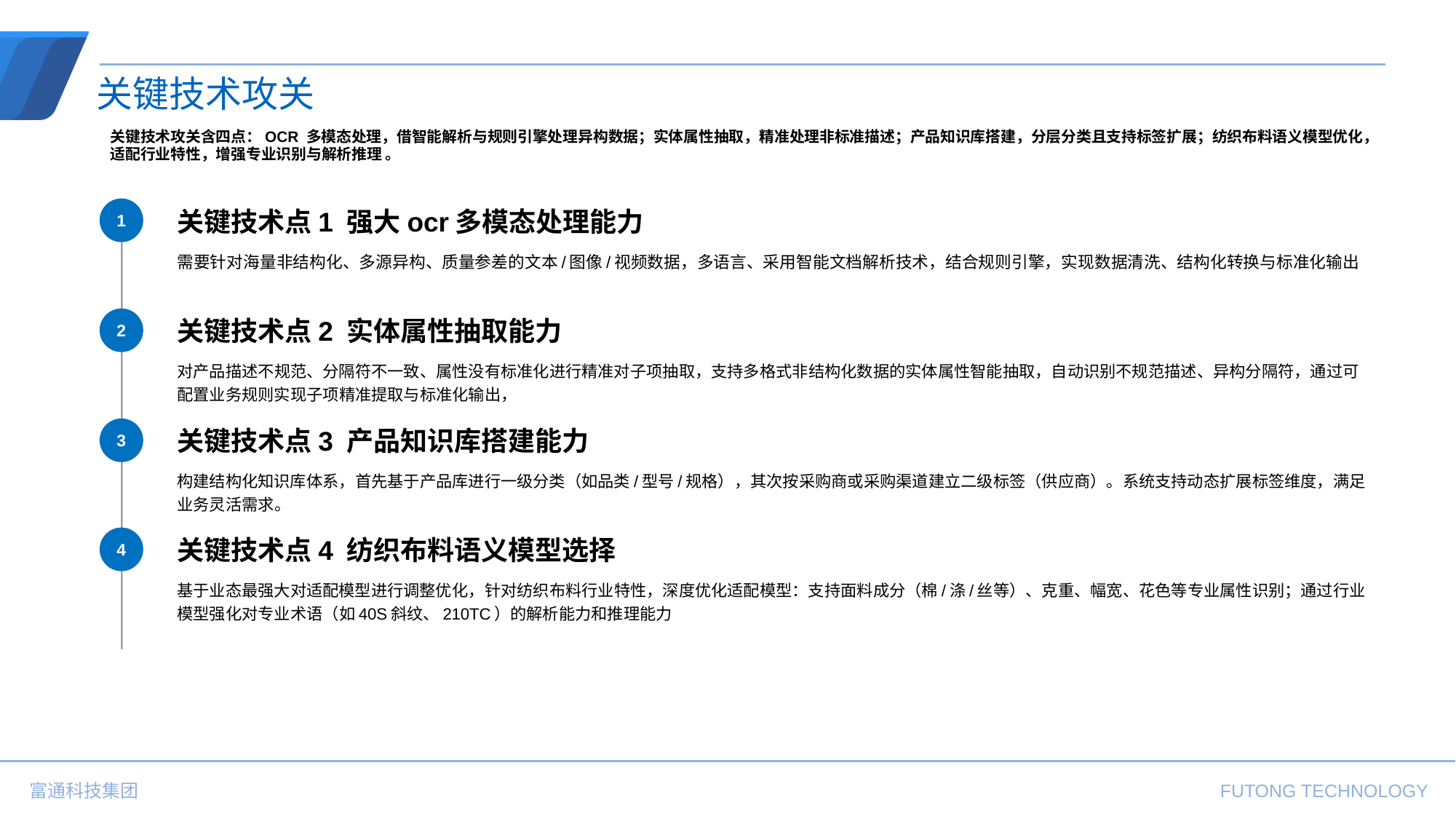

关键技术攻关
关键技术攻关含四点：OCR 多模态处理，借智能解析与规则引擎处理异构数据；实体属性抽取，精准处理非标准描述；产品知识库搭建，分层分类且支持标签扩展；纺织布料语义模型优化，适配行业特性，增强专业识别与解析推理 。
1
关键技术点1 强大ocr多模态处理能力
需要针对海量非结构化、多源异构、质量参差的文本/图像/视频数据，多语言、采用智能文档解析技术，结合规则引擎，实现数据清洗、结构化转换与标准化输出
2
关键技术点2 实体属性抽取能力
对产品描述不规范、分隔符不一致、属性没有标准化进行精准对子项抽取，支持多格式非结构化数据的实体属性智能抽取，自动识别不规范描述、异构分隔符，通过可配置业务规则实现子项精准提取与标准化输出，
关键技术点3 产品知识库搭建能力
3
构建结构化知识库体系，首先基于产品库进行一级分类（如品类/型号/规格），其次按采购商或采购渠道建立二级标签（供应商）。系统支持动态扩展标签维度，满足业务灵活需求。
4
关键技术点4 纺织布料语义模型选择
基于业态最强大对适配模型进行调整优化，针对纺织布料行业特性，深度优化适配模型：支持面料成分（棉/涤/丝等）、克重、幅宽、花色等专业属性识别；通过行业模型强化对专业术语（如40S斜纹、210TC）的解析能力和推理能力